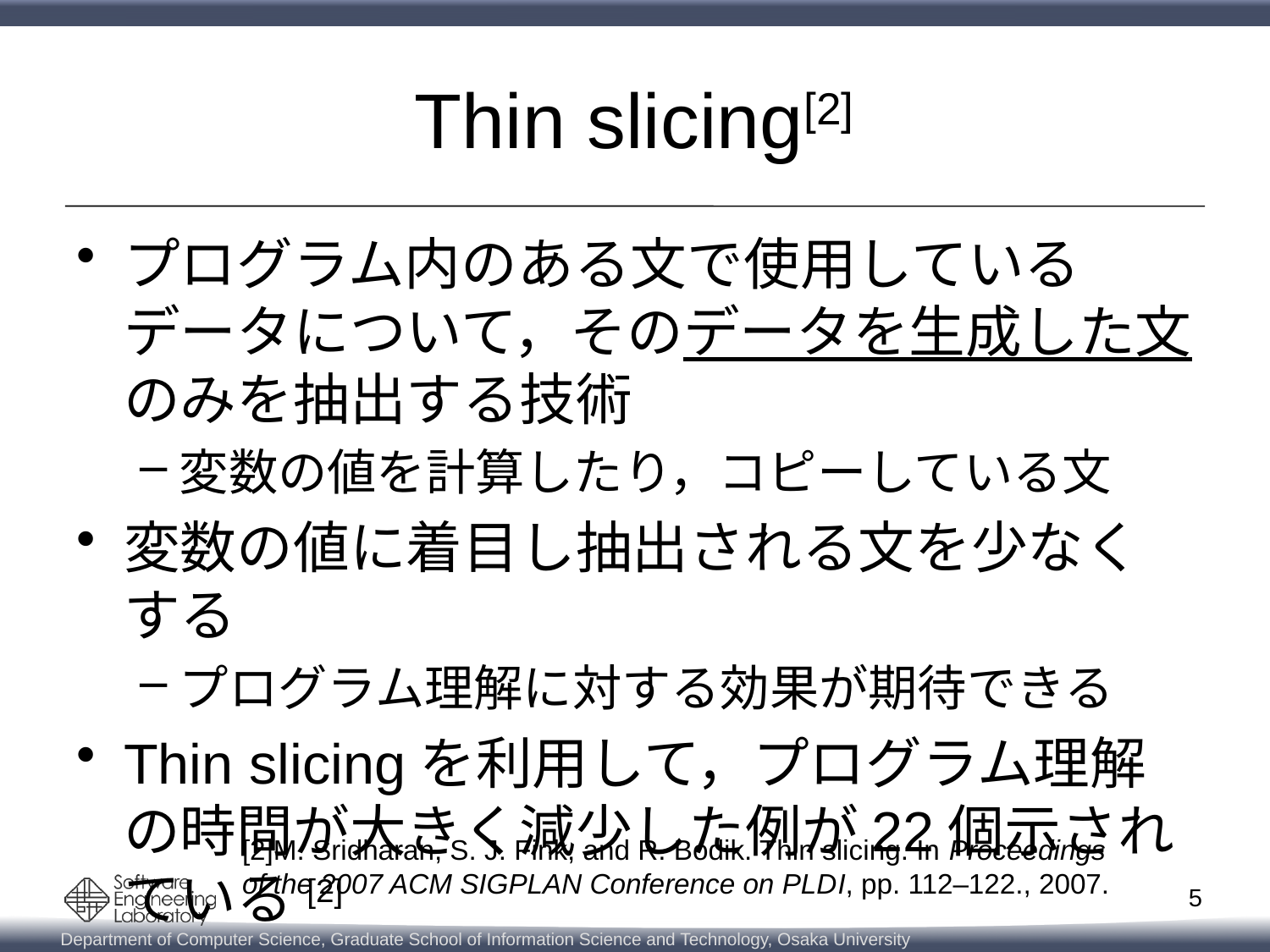

# Thin slicing[2]
プログラム内のある文で使用しているデータについて，そのデータを生成した文のみを抽出する技術
変数の値を計算したり，コピーしている文
変数の値に着目し抽出される文を少なくする
プログラム理解に対する効果が期待できる
Thin slicingを利用して，プログラム理解の時間が大きく減少した例が22個示されている[2]
[2]M. Sridharan, S. J. Fink, and R. Bodik. Thin slicing. In Proceedings
of the 2007 ACM SIGPLAN Conference on PLDI, pp. 112–122., 2007.
5